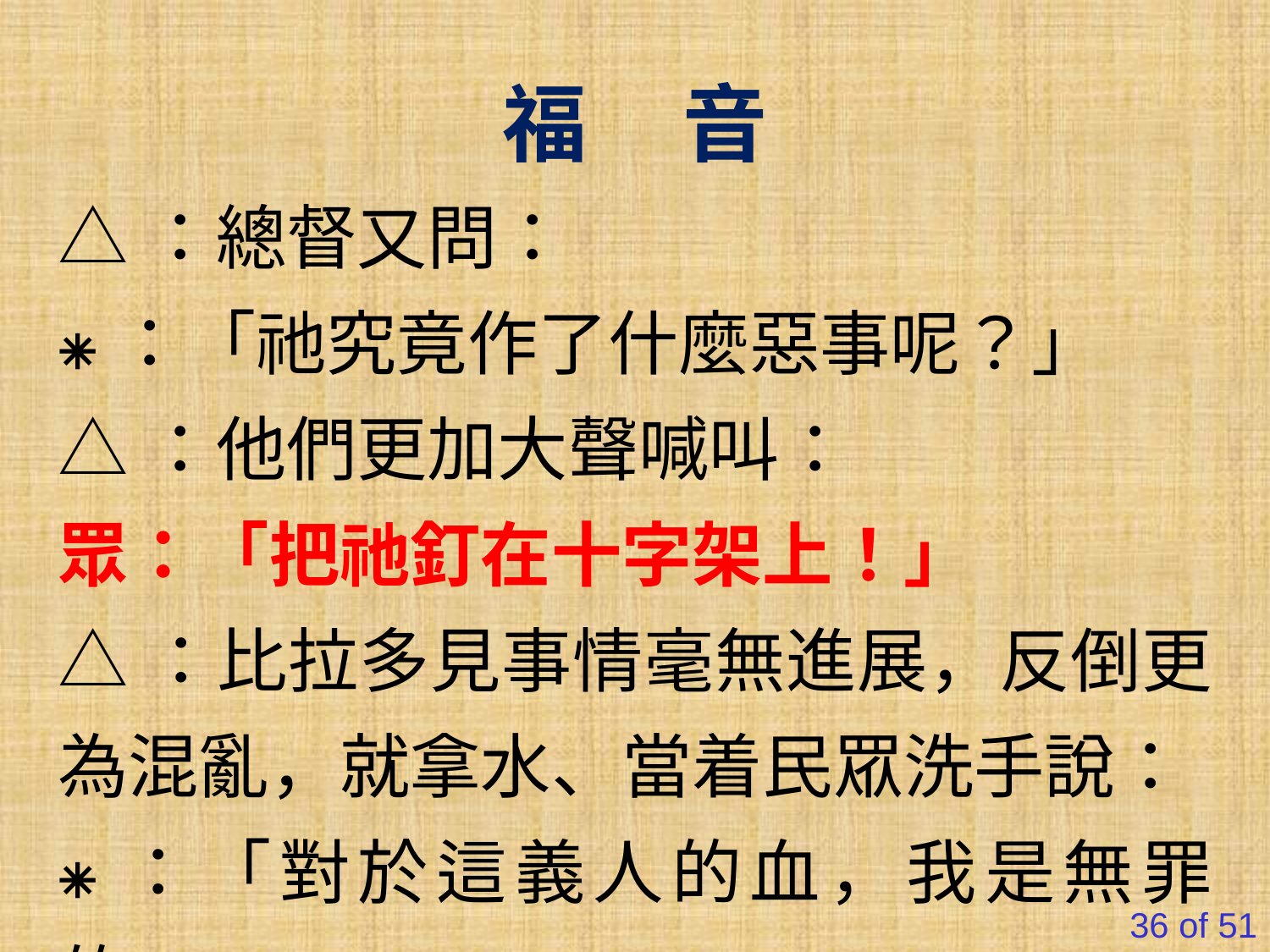

福     音
△：總督又問：
⁕：「祂究竟作了什麼惡事呢？」
△：他們更加大聲喊叫：
眾：「把祂釘在十字架上！」
△：比拉多見事情毫無進展，反倒更為混亂，就拿水、當着民眾洗手說：
⁕：「對於這義人的血，我是無罪的，
36 of 51